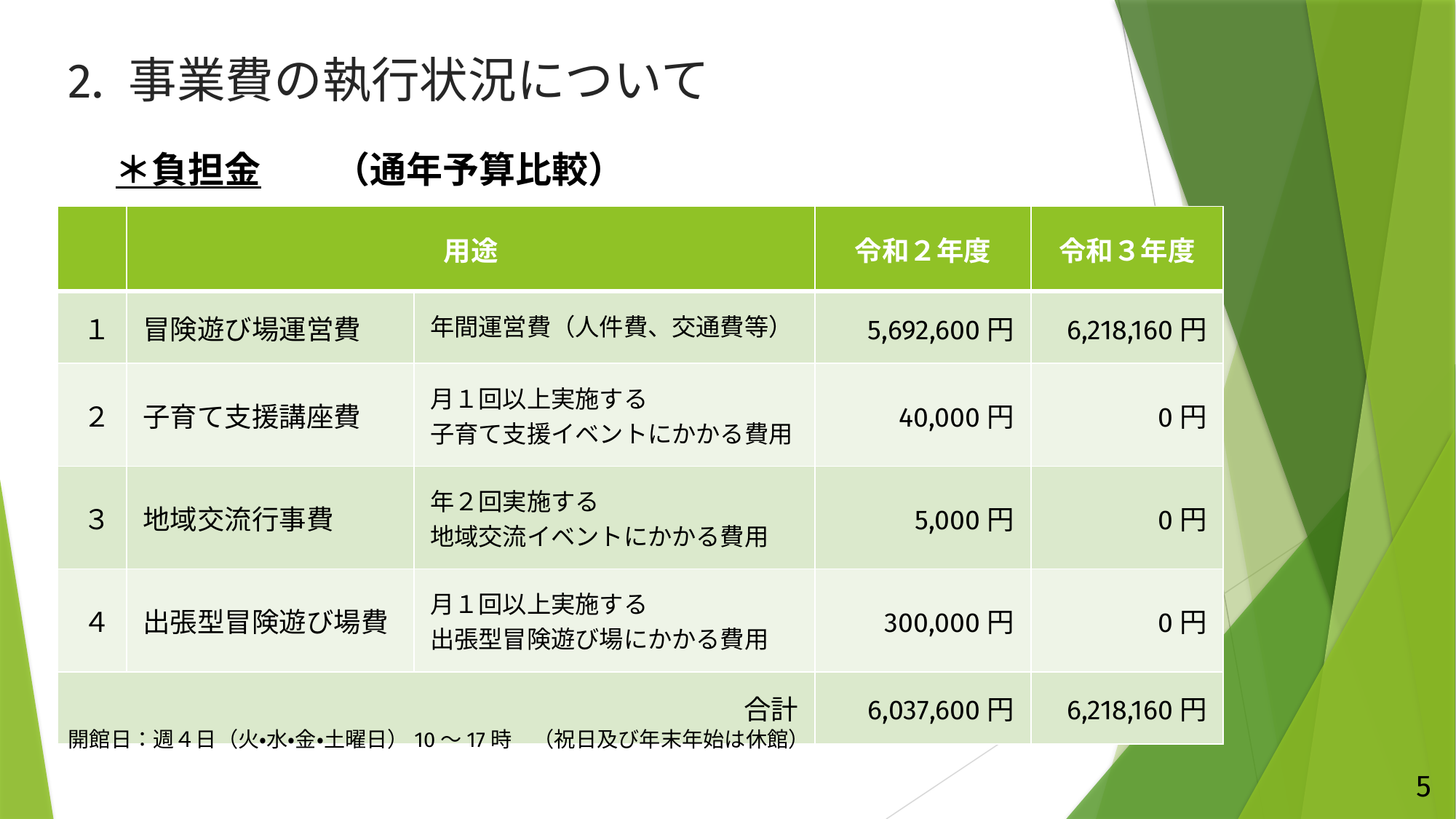

2. 事業費の執行状況について
＊負担金　　（通年予算比較）

|  | 用途 |  | 令和２年度 | 令和３年度 |
| --- | --- | --- | --- | --- |
| １ | 冒険遊び場運営費 | 年間運営費（人件費、交通費等） | 5,692,600円 | 6,218,160円 |
| ２ | 子育て支援講座費 | 月１回以上実施する 子育て支援イベントにかかる費用 | 40,000円 | 0円 |
| ３ | 地域交流行事費 | 年２回実施する 地域交流イベントにかかる費用 | 5,000円 | 0円 |
| ４ | 出張型冒険遊び場費 | 月１回以上実施する 出張型冒険遊び場にかかる費用 | 300,000円 | 0円 |
| 合計 |  |  | 6,037,600円 | 6,218,160円 |
開館日：週４日（火・水・金・土曜日）10～17時　（祝日及び年末年始は休館）
5